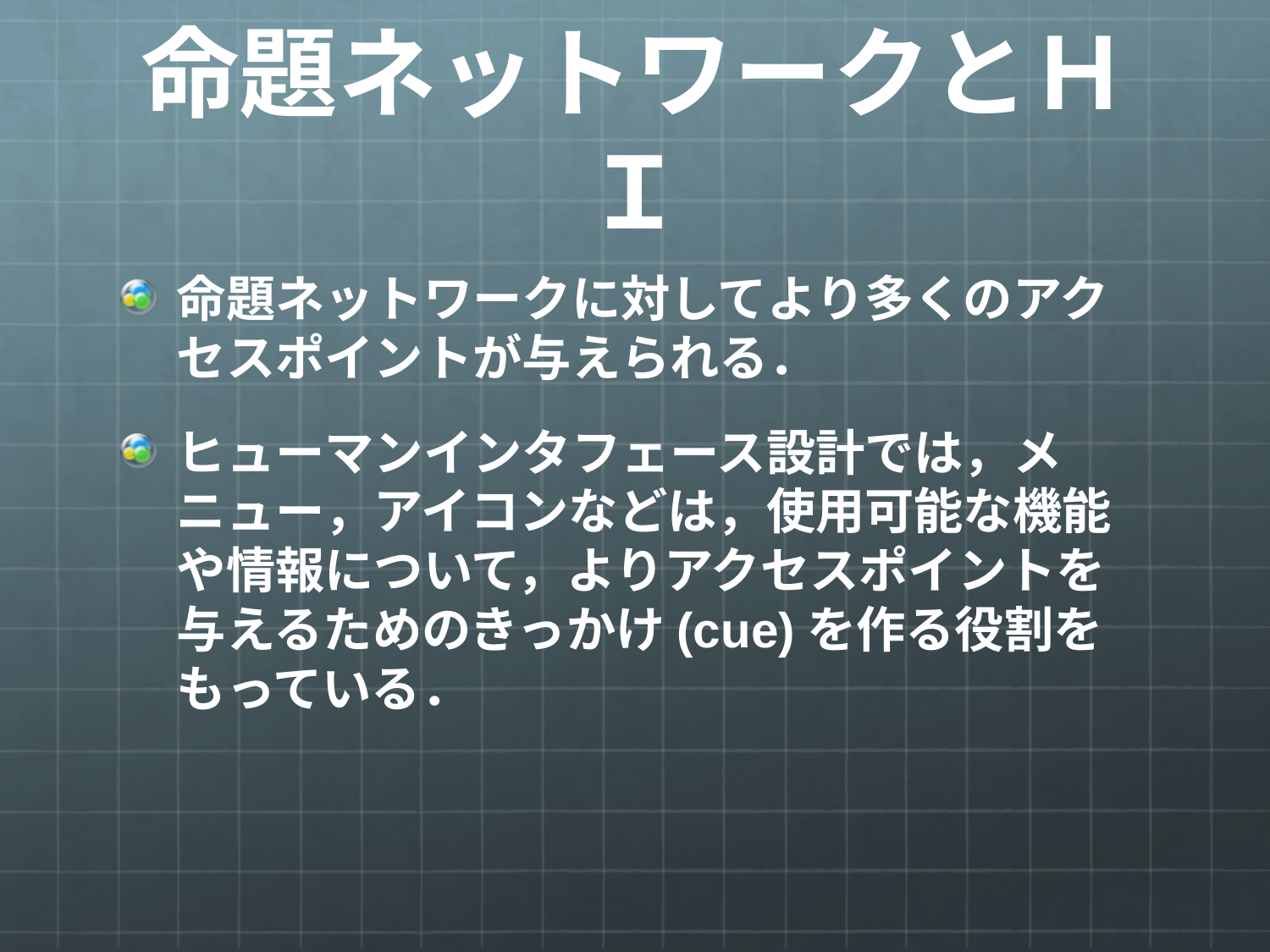

# 命題ネットワークとＨＩ
命題ネットワークに対してより多くのアクセスポイントが与えられる．
ヒューマンインタフェース設計では，メニュー，アイコンなどは，使用可能な機能や情報について，よりアクセスポイントを与えるためのきっかけ(cue)を作る役割をもっている．